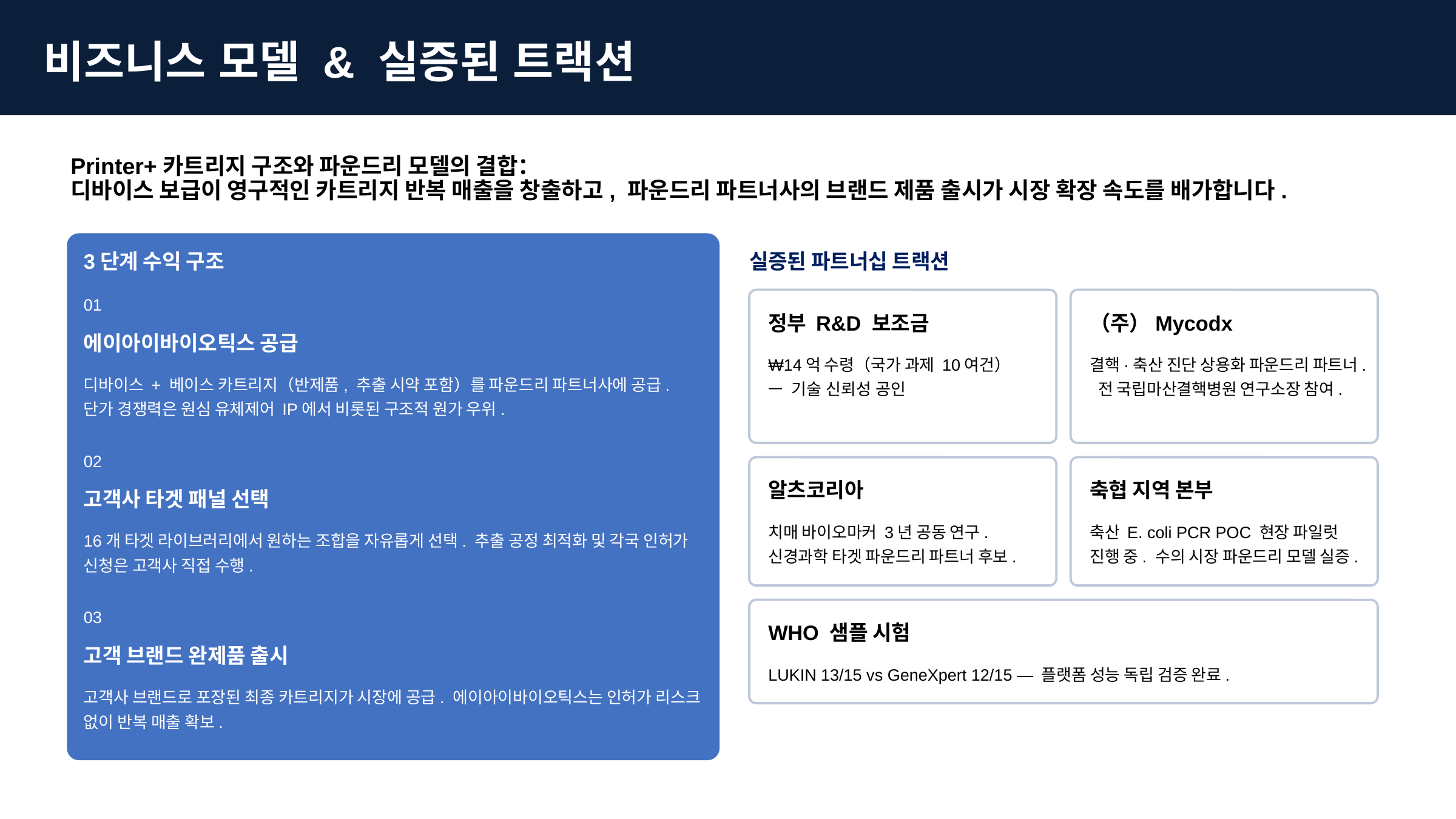

비즈니스 모델 & 실증된 트랙션
Printer+카트리지 구조와 파운드리 모델의 결합：
디바이스 보급이 영구적인 카트리지 반복 매출을 창출하고, 파운드리 파트너사의 브랜드 제품 출시가 시장 확장 속도를 배가합니다.

3단계 수익 구조
실증된 파트너십 트랙션
01

정부 R&D 보조금
（주）Mycodx

에이아이바이오틱스 공급
₩14억 수령（국가 과제 10여건）
— 기술 신뢰성 공인
결핵·축산 진단 상용화 파운드리 파트너. 전 국립마산결핵병원 연구소장 참여.
디바이스 + 베이스 카트리지（반제품, 추출 시약 포함）를 파운드리 파트너사에 공급. 단가 경쟁력은 원심 유체제어 IP에서 비롯된 구조적 원가 우위.
02

알츠코리아
축협 지역 본부
고객사 타겟 패널 선택
치매 바이오마커 3년 공동 연구. 신경과학 타겟 파운드리 파트너 후보.
축산 E. coli PCR POC 현장 파일럿 진행 중. 수의 시장 파운드리 모델 실증.
16개 타겟 라이브러리에서 원하는 조합을 자유롭게 선택. 추출 공정 최적화 및 각국 인허가 신청은 고객사 직접 수행.

03
WHO 샘플 시험

고객 브랜드 완제품 출시
LUKIN 13/15 vs GeneXpert 12/15 — 플랫폼 성능 독립 검증 완료.
고객사 브랜드로 포장된 최종 카트리지가 시장에 공급. 에이아이바이오틱스는 인허가 리스크 없이 반복 매출 확보.